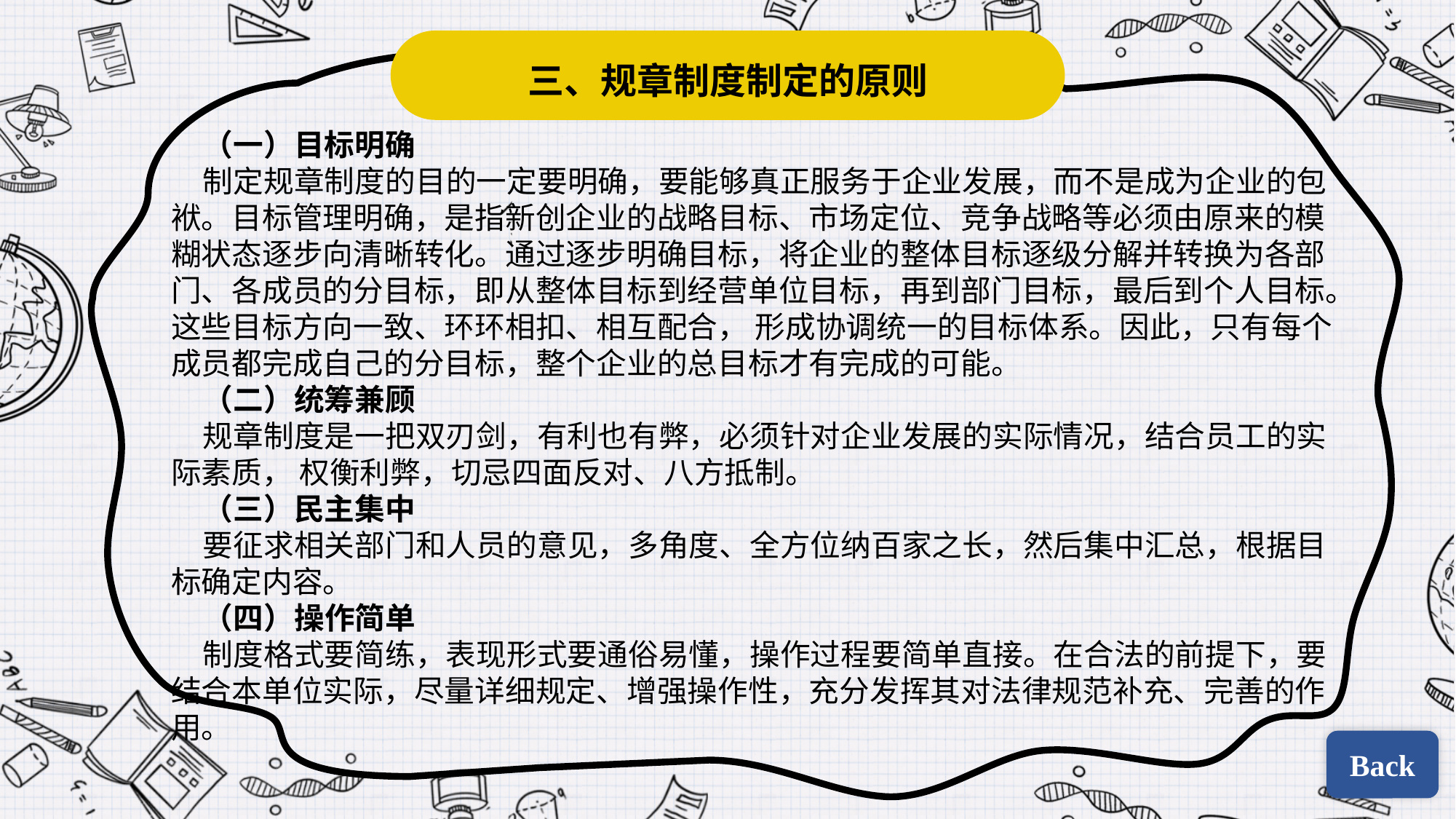

三、规章制度制定的原则
（一）目标明确
制定规章制度的目的一定要明确，要能够真正服务于企业发展，而不是成为企业的包袱。目标管理明确，是指新创企业的战略目标、市场定位、竞争战略等必须由原来的模糊状态逐步向清晰转化。通过逐步明确目标，将企业的整体目标逐级分解并转换为各部门、各成员的分目标，即从整体目标到经营单位目标，再到部门目标，最后到个人目标。这些目标方向一致、环环相扣、相互配合， 形成协调统一的目标体系。因此，只有每个成员都完成自己的分目标，整个企业的总目标才有完成的可能。
（二）统筹兼顾
规章制度是一把双刃剑，有利也有弊，必须针对企业发展的实际情况，结合员工的实际素质， 权衡利弊，切忌四面反对、八方抵制。
（三）民主集中
要征求相关部门和人员的意见，多角度、全方位纳百家之长，然后集中汇总，根据目标确定内容。
（四）操作简单
制度格式要简练，表现形式要通俗易懂，操作过程要简单直接。在合法的前提下，要结合本单位实际，尽量详细规定、增强操作性，充分发挥其对法律规范补充、完善的作用。

Back